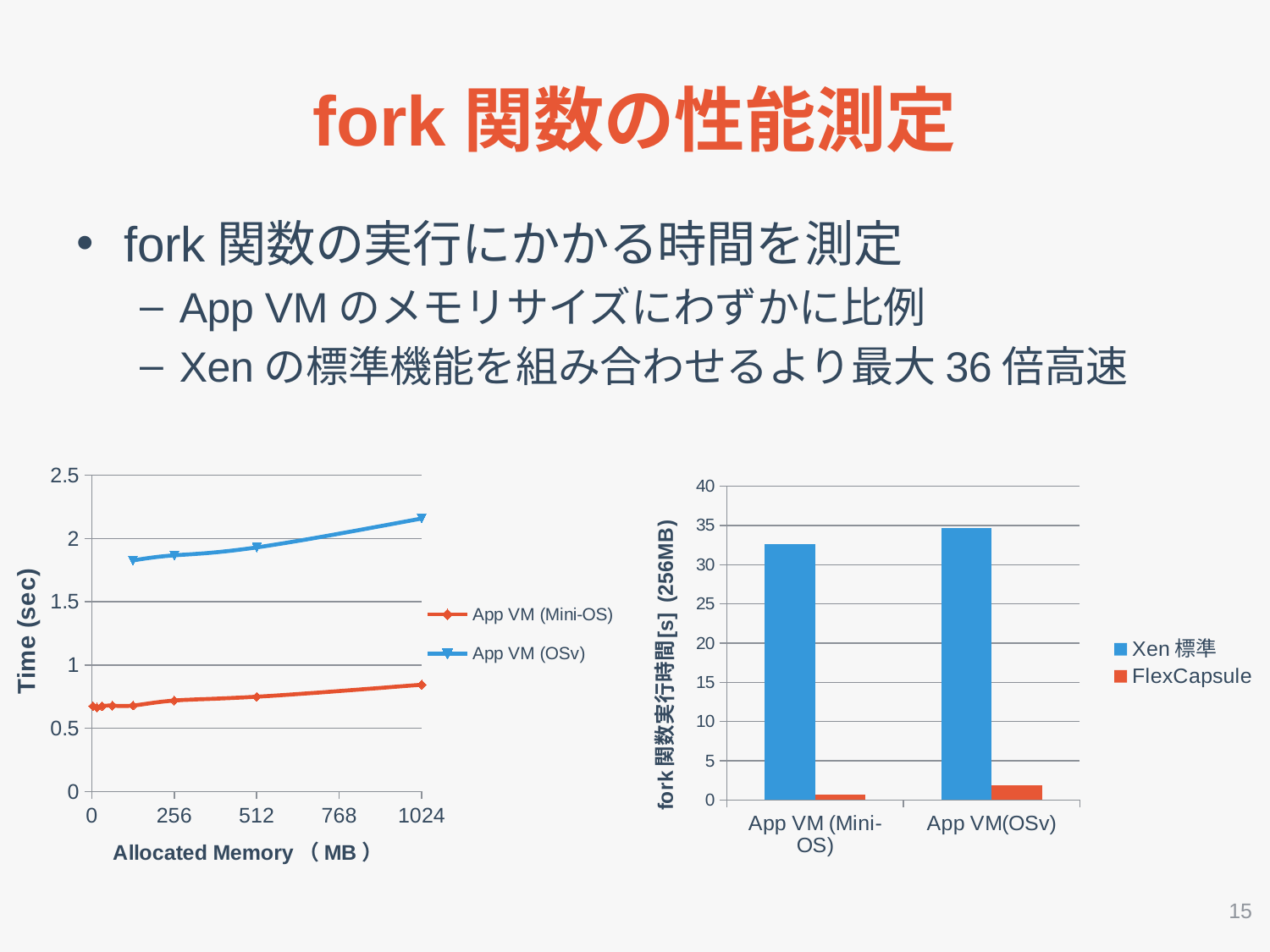

# fork関数の性能測定
fork関数の実行にかかる時間を測定
App VMのメモリサイズにわずかに比例
Xenの標準機能を組み合わせるより最大36倍高速

### Chart

| Category | App VM (Mini-OS) | App VM (OSv) |
|---|---|---|

### Chart

| Category |  |  |
|---|---|---|
| App VM (Mini-OS) | 32.6689322 | 0.7197238 |
| App VM(OSv) | 34.673692 | 1.8677154 |
15